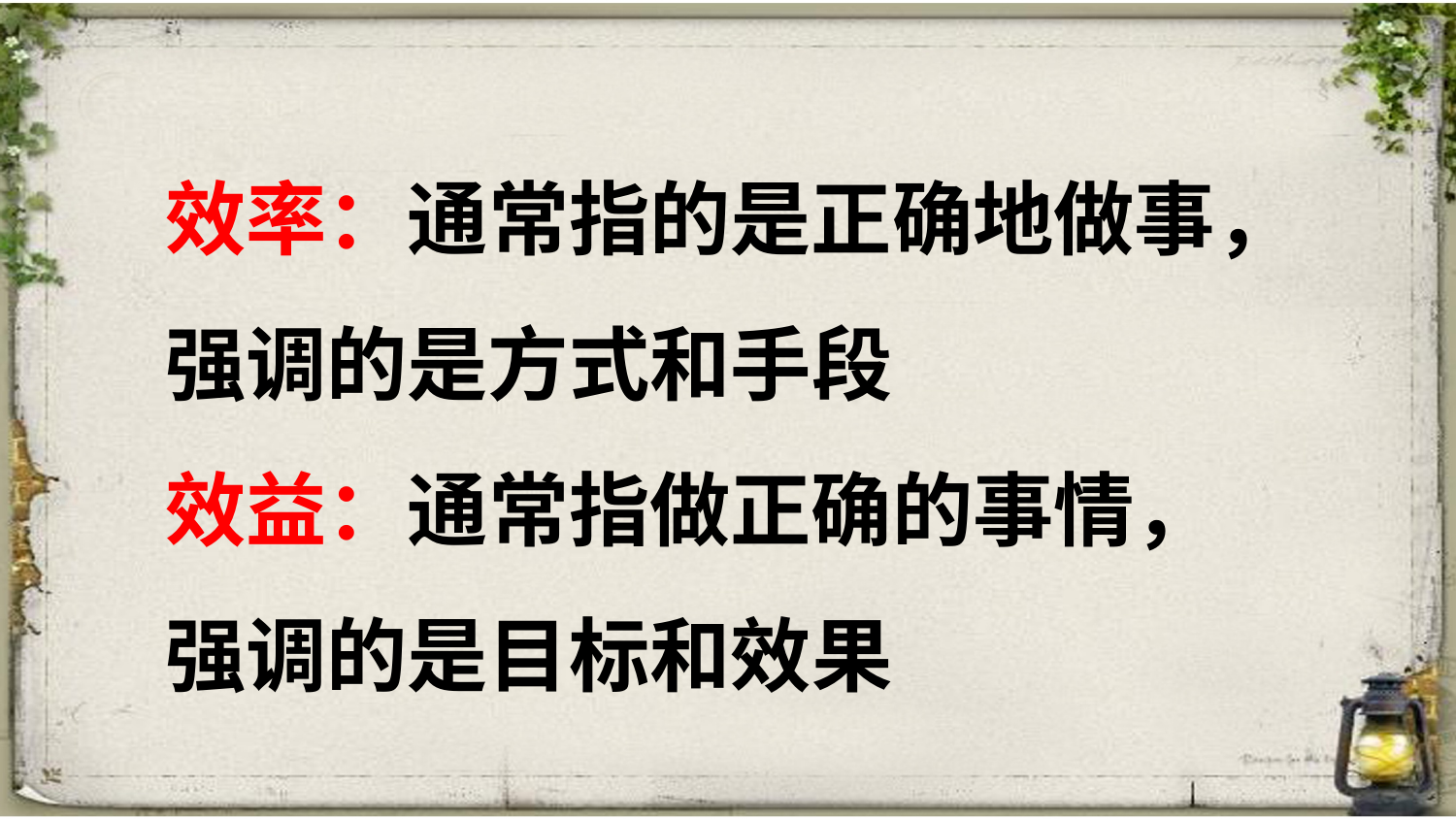

效率：通常指的是正确地做事，强调的是方式和手段
效益：通常指做正确的事情，强调的是目标和效果